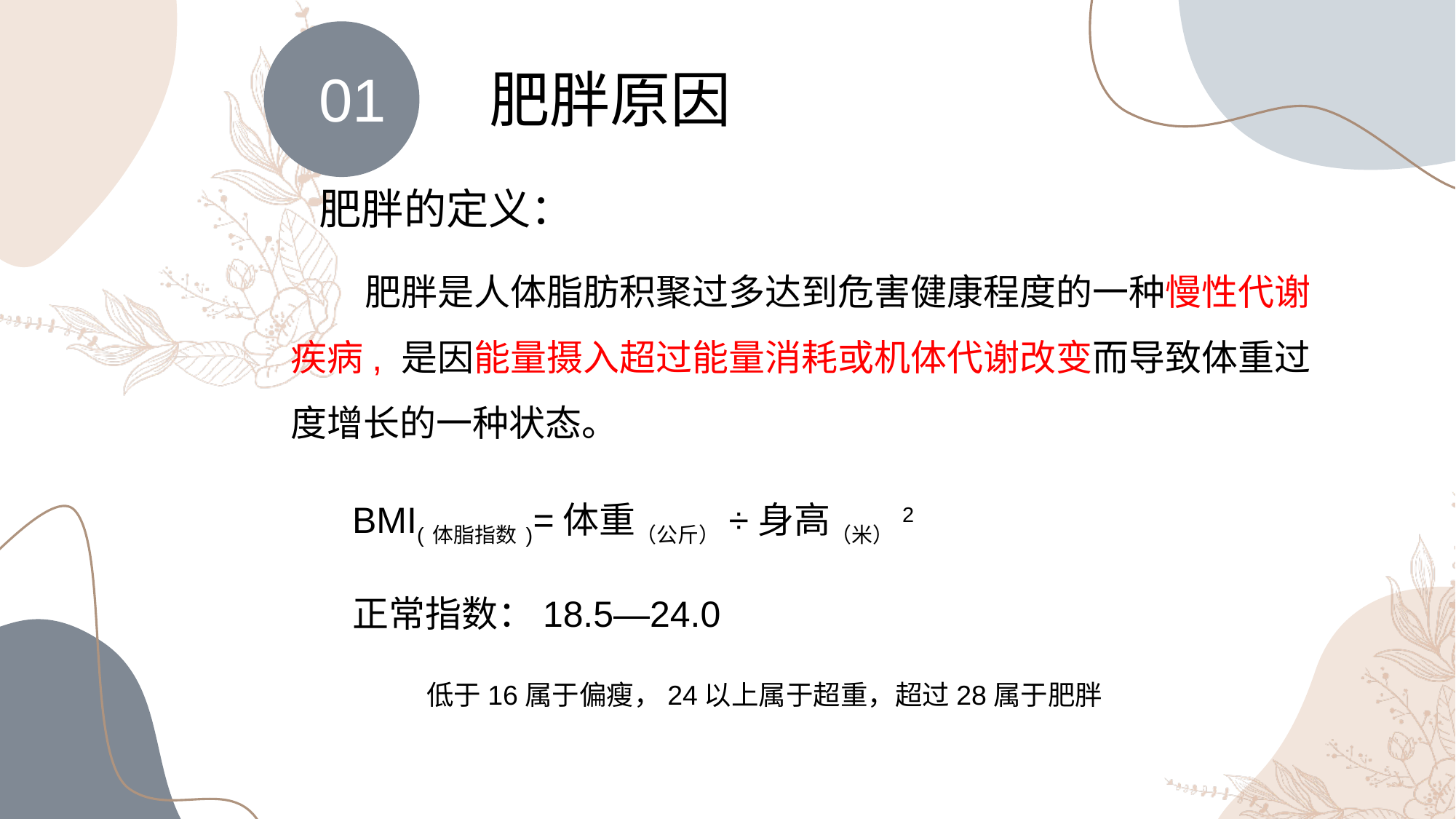

01
肥胖原因
肥胖的定义：
        肥胖是人体脂肪积聚过多达到危害健康程度的一种慢性代谢疾病, 是因能量摄入超过能量消耗或机体代谢改变而导致体重过度增长的一种状态。

BMI(体脂指数)=体重（公斤）÷身高（米）2

正常指数：18.5—24.0

           低于16属于偏瘦，24以上属于超重，超过28属于肥胖